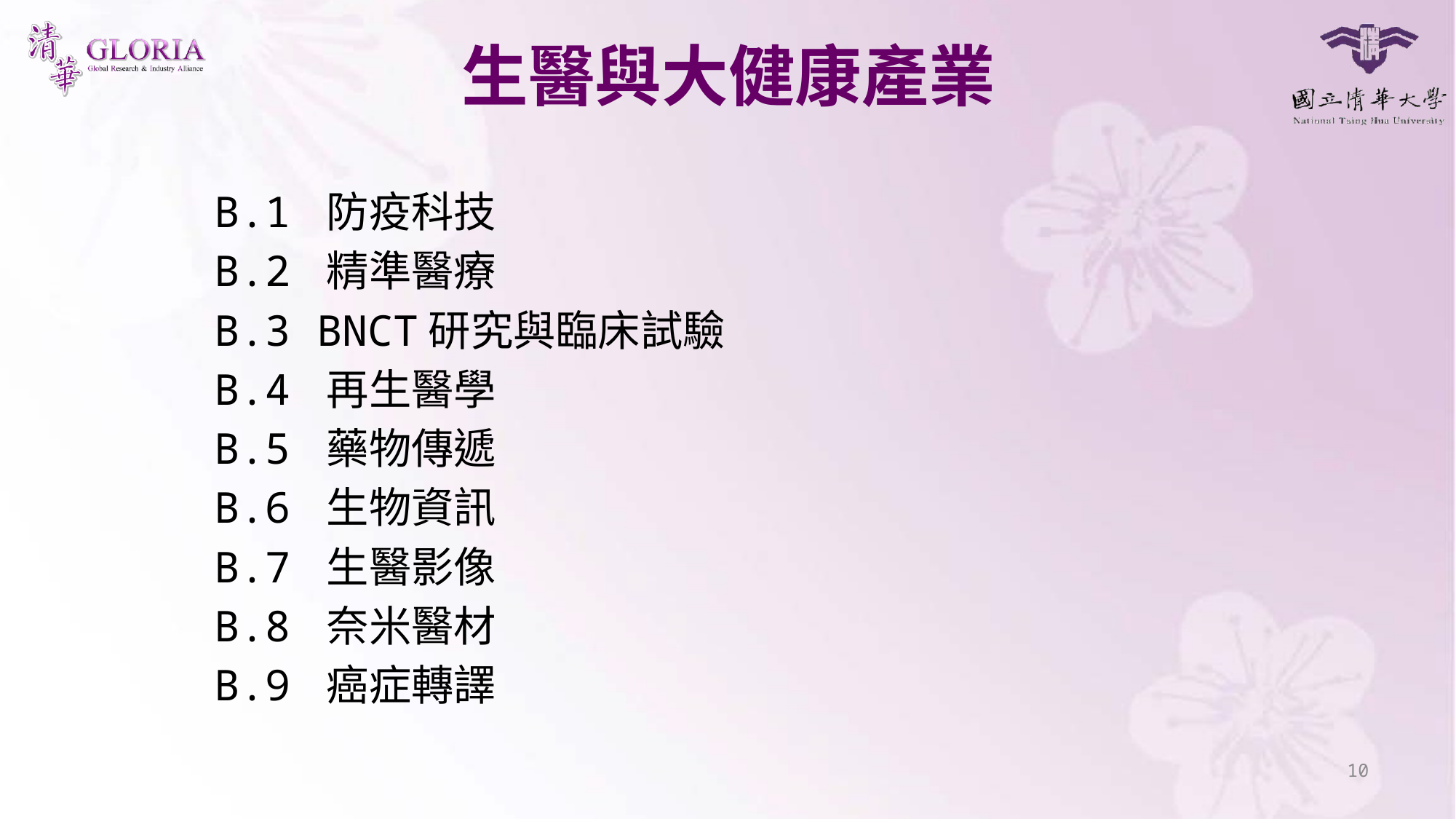

生醫與大健康產業
B.1 防疫科技
B.2 精準醫療
B.3 BNCT研究與臨床試驗
B.4 再生醫學
B.5 藥物傳遞
B.6 生物資訊
B.7 生醫影像
B.8 奈米醫材
B.9 癌症轉譯
10